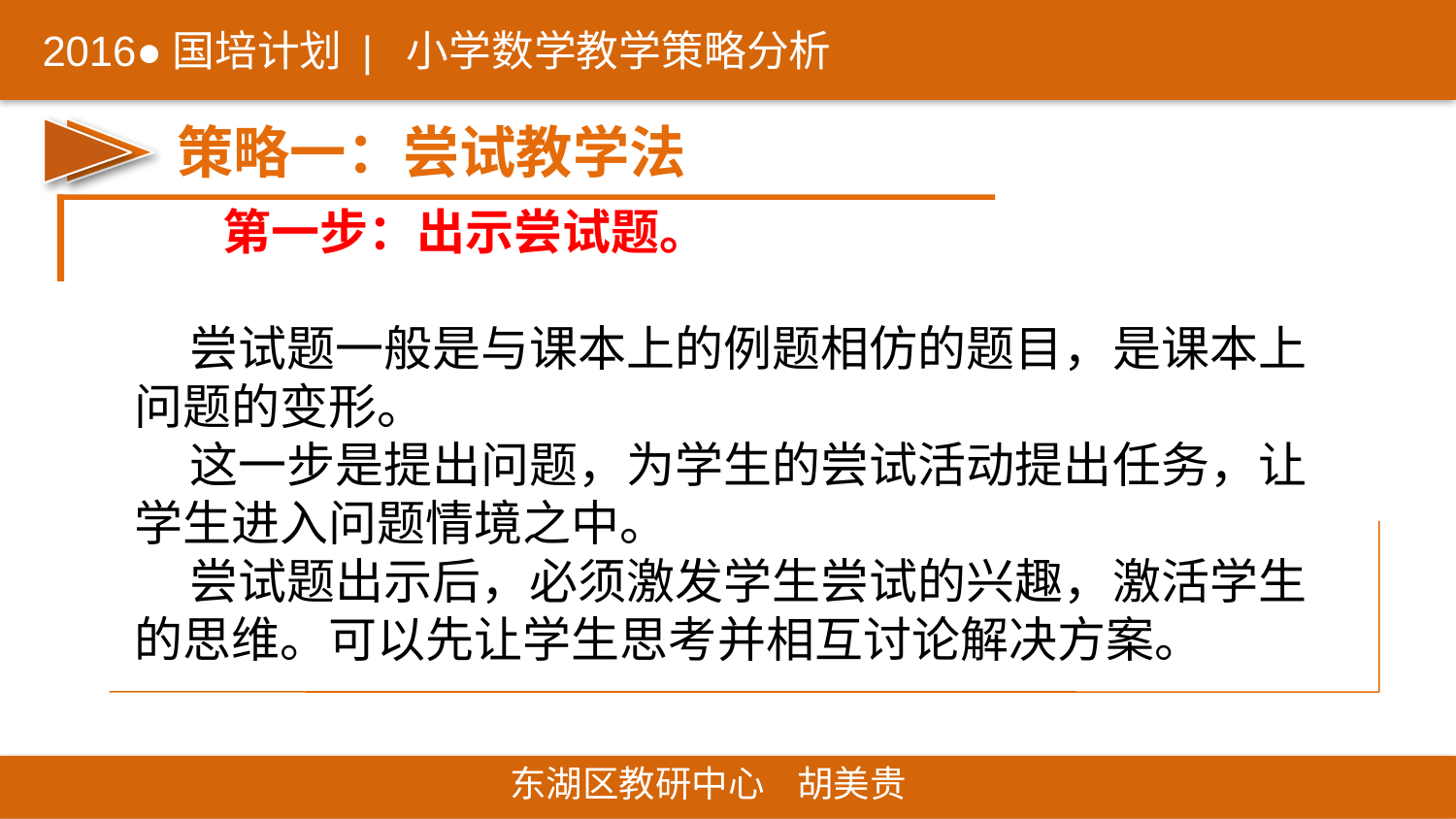

第一步：出示尝试题。

    尝试题一般是与课本上的例题相仿的题目，是课本上问题的变形。
    这一步是提出问题，为学生的尝试活动提出任务，让学生进入问题情境之中。
    尝试题出示后，必须激发学生尝试的兴趣，激活学生的思维。可以先让学生思考并相互讨论解决方案。